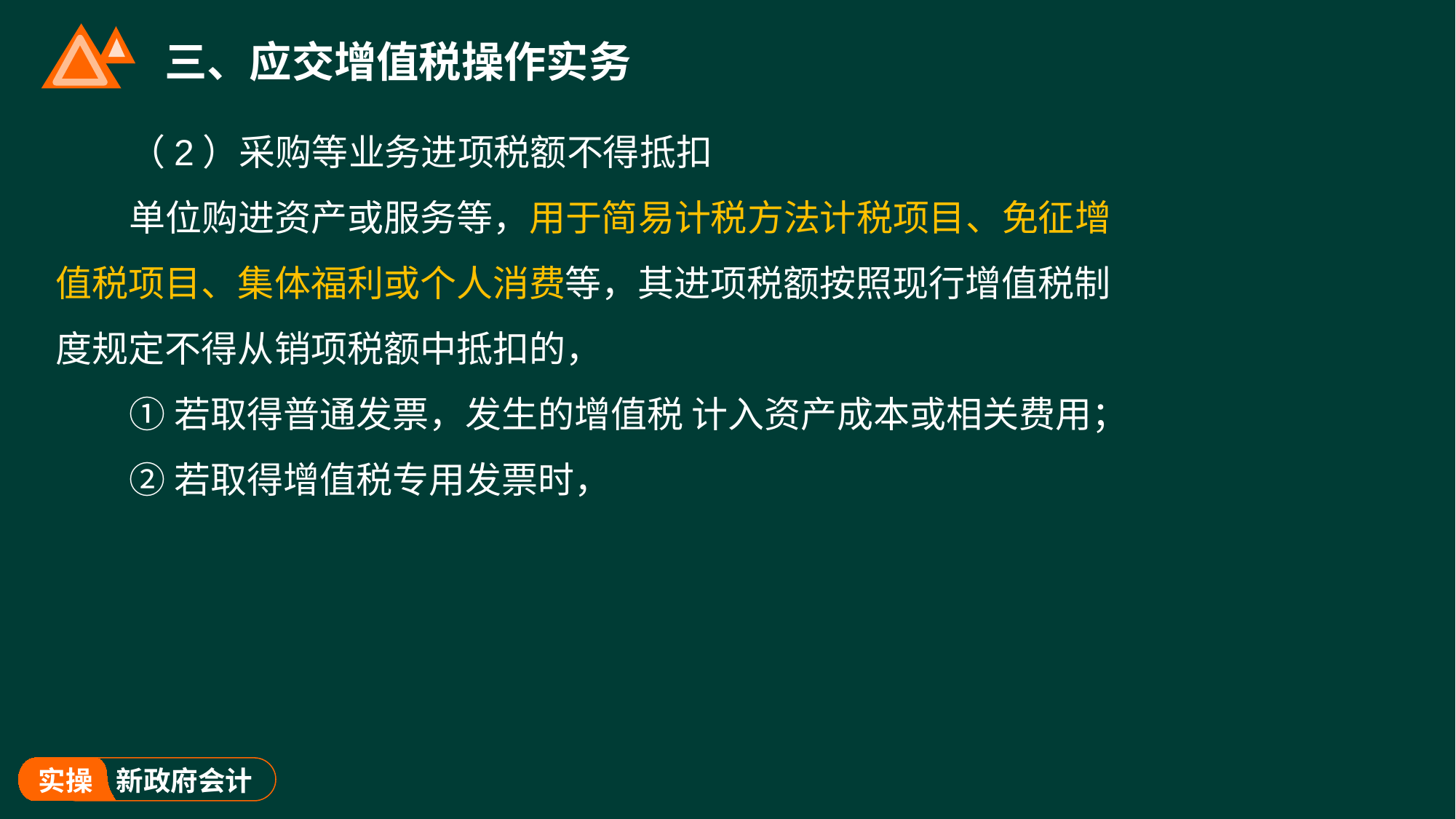

# 三、应交增值税操作实务
（2）采购等业务进项税额不得抵扣
单位购进资产或服务等，用于简易计税方法计税项目、免征增值税项目、集体福利或个人消费等，其进项税额按照现行增值税制度规定不得从销项税额中抵扣的，
①若取得普通发票，发生的增值税 计入资产成本或相关费用；
②若取得增值税专用发票时，